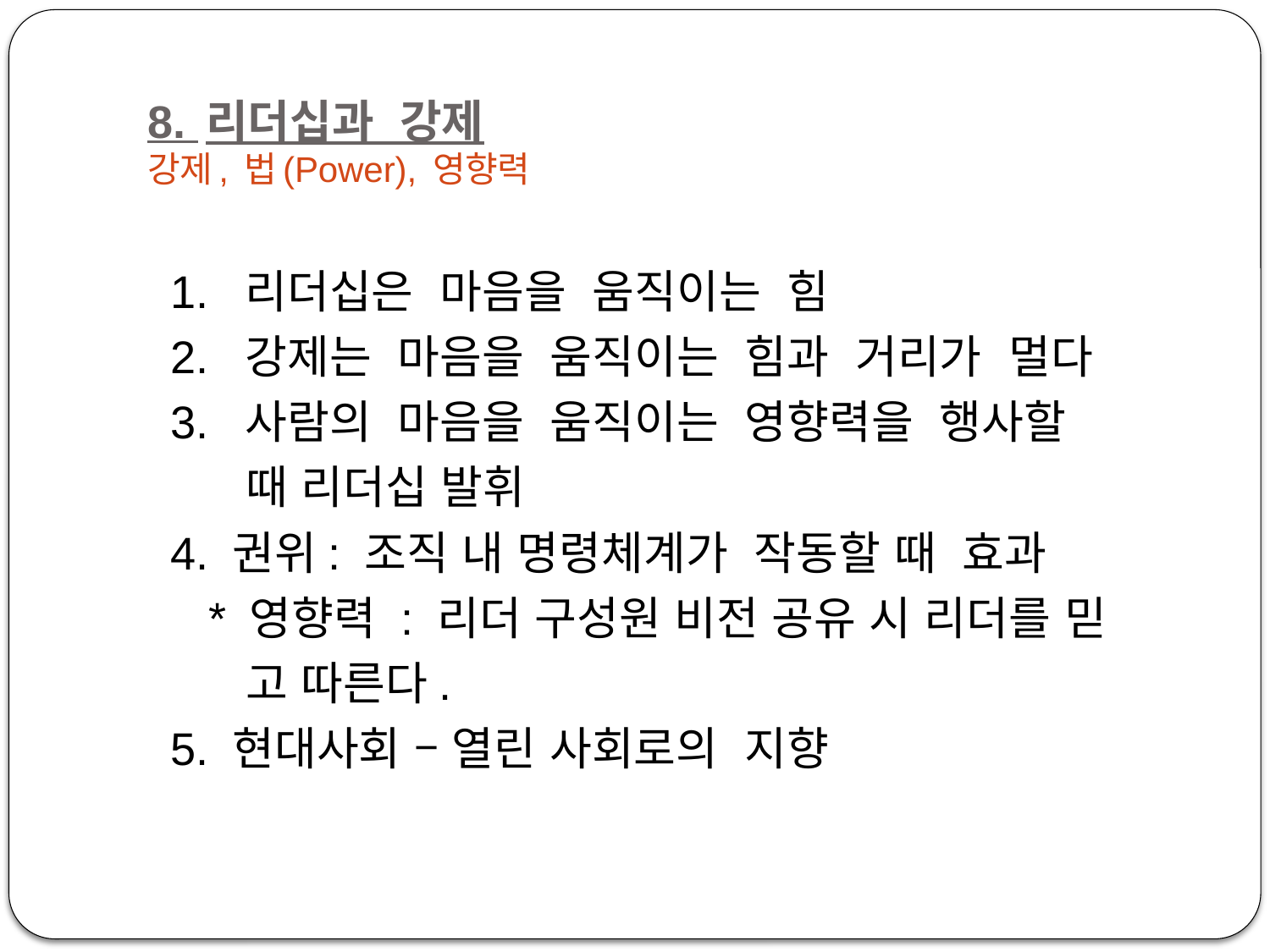

# 8. 리더십과  강제 강제, 법(Power), 영향력
 1.  리더십은  마음을  움직이는  힘
 2.  강제는  마음을  움직이는  힘과  거리가  멀다
 3.  사람의  마음을  움직이는  영향력을  행사할
      때 리더십 발휘
 4. 권위: 조직 내 명령체계가  작동할 때  효과
    * 영향력 : 리더 구성원 비전 공유 시 리더를 믿
      고 따른다.
 5. 현대사회 – 열린 사회로의  지향